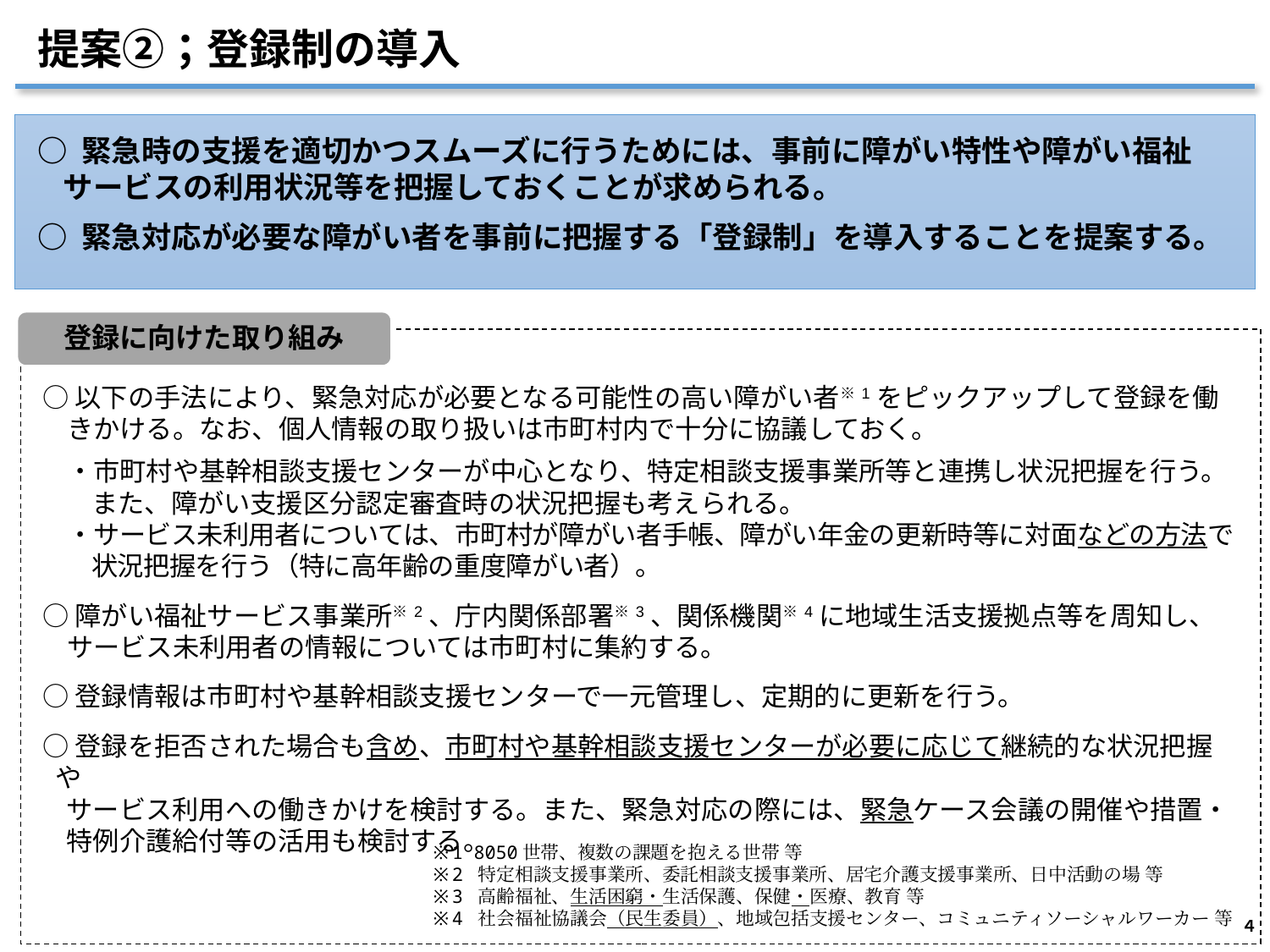

提案②；登録制の導入

○ 緊急時の支援を適切かつスムーズに行うためには、事前に障がい特性や障がい福祉サービスの利用状況等を把握しておくことが求められる。
○ 緊急対応が必要な障がい者を事前に把握する「登録制」を導入することを提案する。

登録に向けた取り組み

○以下の手法により、緊急対応が必要となる可能性の高い障がい者※1をピックアップして登録を働きかける。なお、個人情報の取り扱いは市町村内で十分に協議しておく。
・市町村や基幹相談支援センターが中心となり、特定相談支援事業所等と連携し状況把握を行う。また、障がい支援区分認定審査時の状況把握も考えられる。
・サービス未利用者については、市町村が障がい者手帳、障がい年金の更新時等に対面などの方法で状況把握を行う（特に高年齢の重度障がい者）。
○障がい福祉サービス事業所※2、庁内関係部署※3、関係機関※4に地域生活支援拠点等を周知し、サービス未利用者の情報については市町村に集約する。
○登録情報は市町村や基幹相談支援センターで一元管理し、定期的に更新を行う。
○登録を拒否された場合も含め、市町村や基幹相談支援センターが必要に応じて継続的な状況把握や
   サービス利用への働きかけを検討する。また、緊急対応の際には、緊急ケース会議の開催や措置・
   特例介護給付等の活用も検討する。
※1 8050世帯、複数の課題を抱える世帯 等
※2 特定相談支援事業所、委託相談支援事業所、居宅介護支援事業所、日中活動の場 等
※3 高齢福祉、生活困窮・生活保護、保健・医療、教育 等
※4 社会福祉協議会（民生委員）、地域包括支援センター、コミュニティソーシャルワーカー 等
４